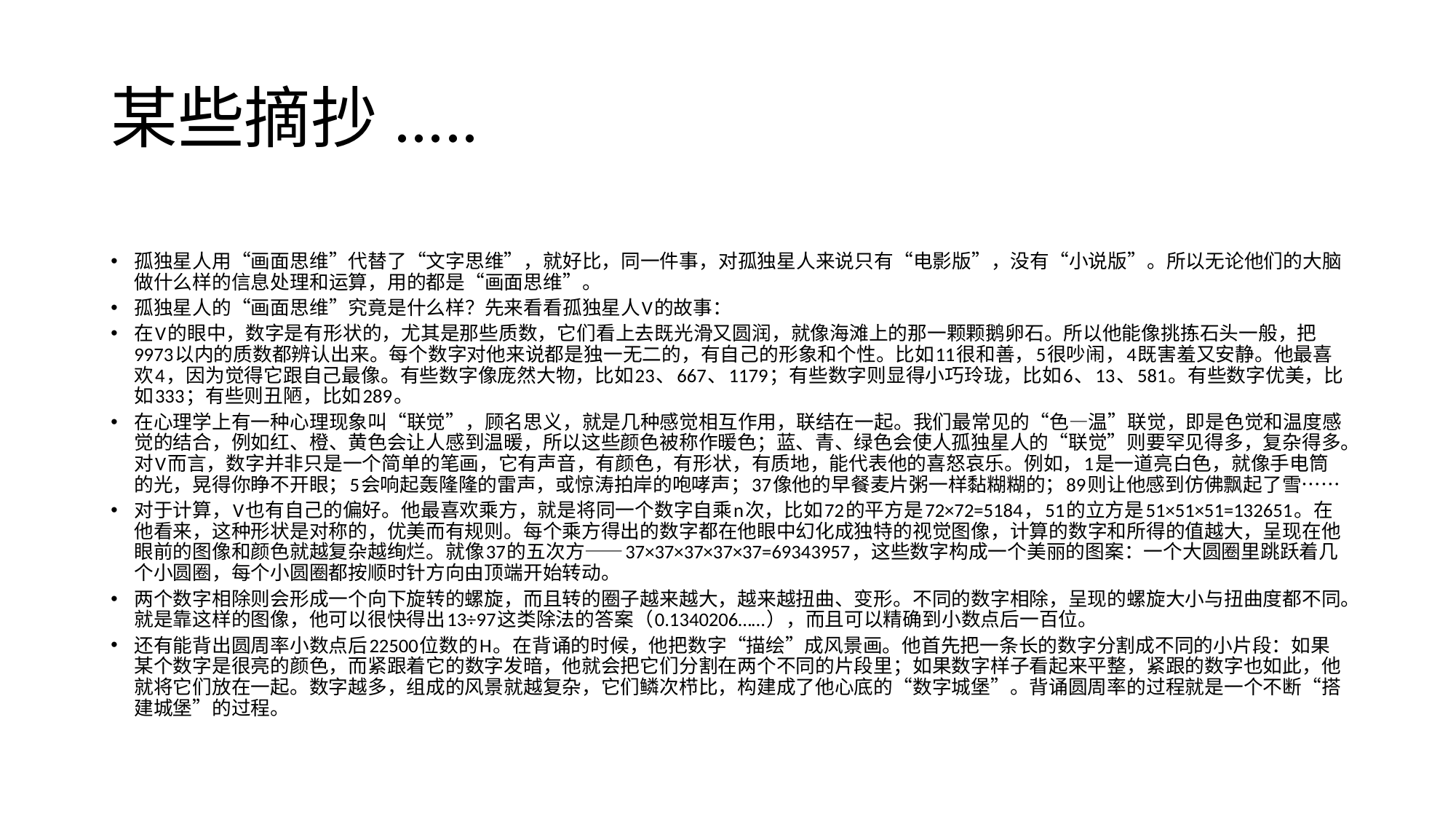

# 某些摘抄.....

孤独星人用“画面思维”代替了“文字思维”，就好比，同一件事，对孤独星人来说只有“电影版”，没有“小说版”。所以无论他们的大脑做什么样的信息处理和运算，用的都是“画面思维”。
孤独星人的“画面思维”究竟是什么样？先来看看孤独星人V的故事：
在V的眼中，数字是有形状的，尤其是那些质数，它们看上去既光滑又圆润，就像海滩上的那一颗颗鹅卵石。所以他能像挑拣石头一般，把9973以内的质数都辨认出来。每个数字对他来说都是独一无二的，有自己的形象和个性。比如11很和善，5很吵闹，4既害羞又安静。他最喜欢4，因为觉得它跟自己最像。有些数字像庞然大物，比如23、667、1179；有些数字则显得小巧玲珑，比如6、13、581。有些数字优美，比如333；有些则丑陋，比如289。
在心理学上有一种心理现象叫“联觉”，顾名思义，就是几种感觉相互作用，联结在一起。我们最常见的“色—温”联觉，即是色觉和温度感觉的结合，例如红、橙、黄色会让人感到温暖，所以这些颜色被称作暖色；蓝、青、绿色会使人孤独星人的“联觉”则要罕见得多，复杂得多。对V而言，数字并非只是一个简单的笔画，它有声音，有颜色，有形状，有质地，能代表他的喜怒哀乐。例如，1是一道亮白色，就像手电筒的光，晃得你睁不开眼；5会响起轰隆隆的雷声，或惊涛拍岸的咆哮声；37像他的早餐麦片粥一样黏糊糊的；89则让他感到仿佛飘起了雪……
对于计算，V也有自己的偏好。他最喜欢乘方，就是将同一个数字自乘n次，比如72的平方是72×72=5184，51的立方是51×51×51=132651。在他看来，这种形状是对称的，优美而有规则。每个乘方得出的数字都在他眼中幻化成独特的视觉图像，计算的数字和所得的值越大，呈现在他眼前的图像和颜色就越复杂越绚烂。就像37的五次方——37×37×37×37×37=69343957，这些数字构成一个美丽的图案：一个大圆圈里跳跃着几个小圆圈，每个小圆圈都按顺时针方向由顶端开始转动。
两个数字相除则会形成一个向下旋转的螺旋，而且转的圈子越来越大，越来越扭曲、变形。不同的数字相除，呈现的螺旋大小与扭曲度都不同。就是靠这样的图像，他可以很快得出13÷97这类除法的答案（0.1340206……），而且可以精确到小数点后一百位。
还有能背出圆周率小数点后22500位数的H。在背诵的时候，他把数字“描绘”成风景画。他首先把一条长的数字分割成不同的小片段：如果某个数字是很亮的颜色，而紧跟着它的数字发暗，他就会把它们分割在两个不同的片段里；如果数字样子看起来平整，紧跟的数字也如此，他就将它们放在一起。数字越多，组成的风景就越复杂，它们鳞次栉比，构建成了他心底的“数字城堡”。背诵圆周率的过程就是一个不断“搭建城堡”的过程。